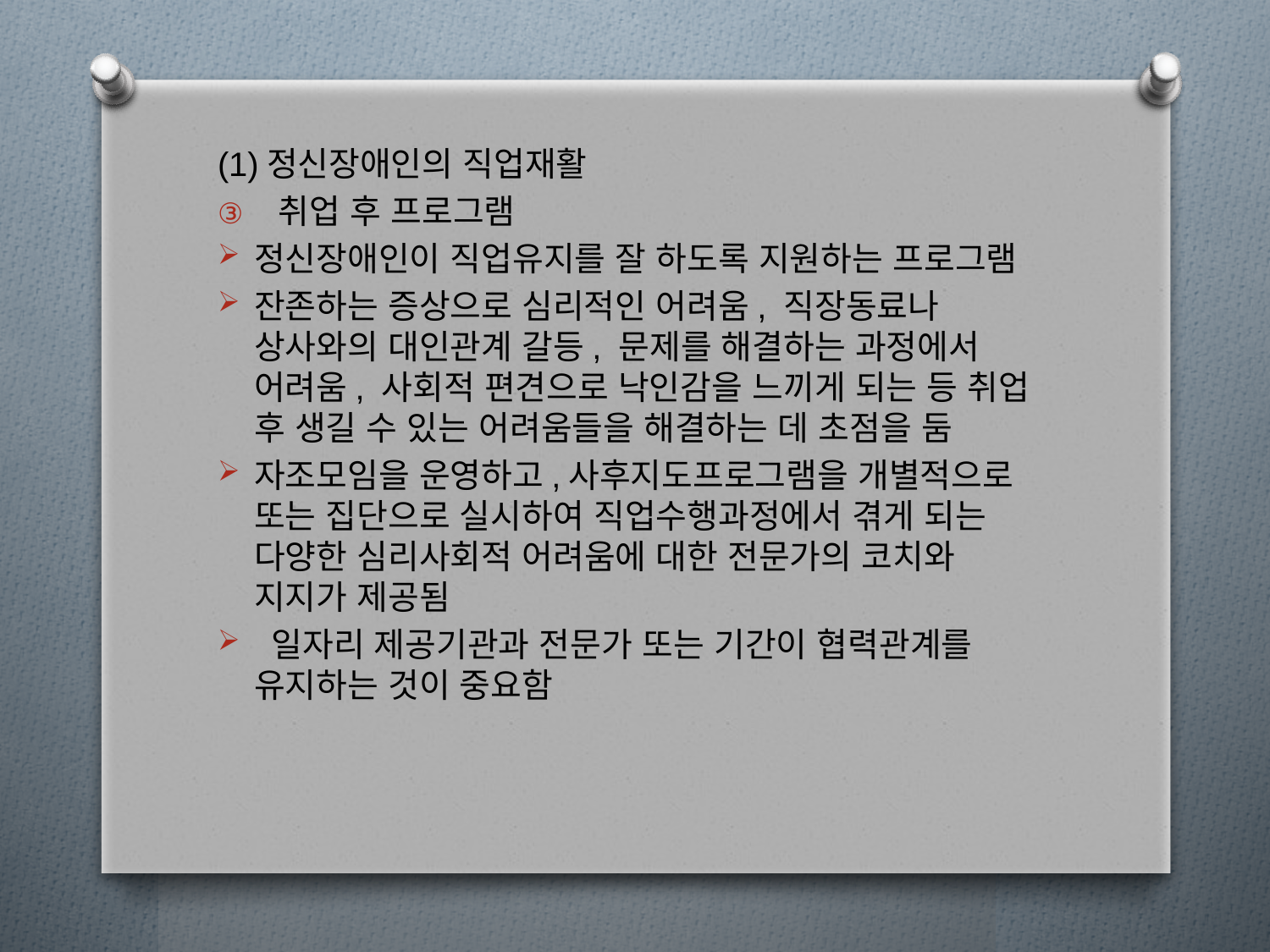

(1)정신장애인의 직업재활
취업 후 프로그램
정신장애인이 직업유지를 잘 하도록 지원하는 프로그램
잔존하는 증상으로 심리적인 어려움, 직장동료나 상사와의 대인관계 갈등, 문제를 해결하는 과정에서 어려움, 사회적 편견으로 낙인감을 느끼게 되는 등 취업 후 생길 수 있는 어려움들을 해결하는 데 초점을 둠
자조모임을 운영하고,사후지도프로그램을 개별적으로 또는 집단으로 실시하여 직업수행과정에서 겪게 되는 다양한 심리사회적 어려움에 대한 전문가의 코치와 지지가 제공됨
 일자리 제공기관과 전문가 또는 기간이 협력관계를 유지하는 것이 중요함